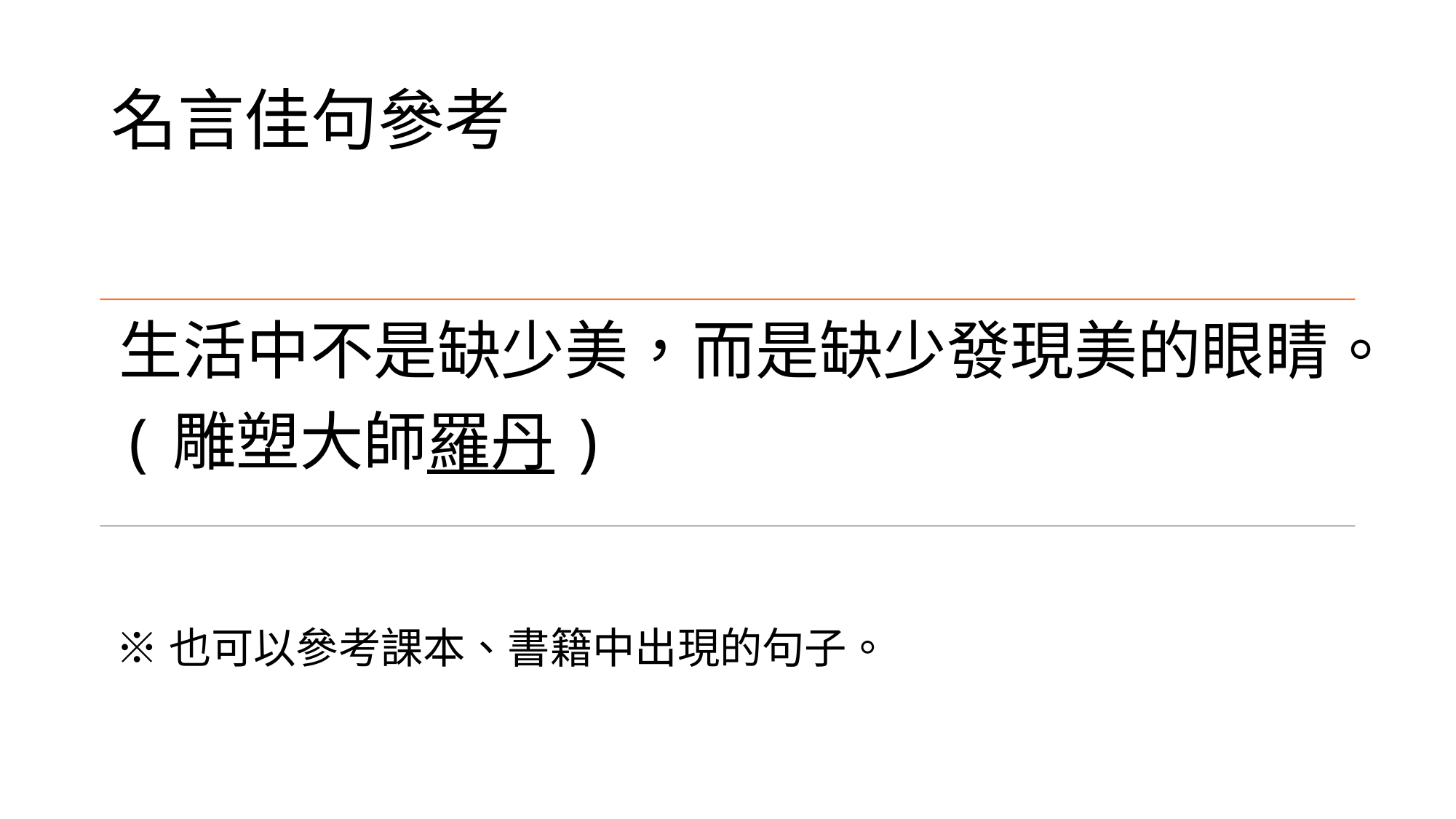

# 名言佳句參考
生活中不是缺少美，而是缺少發現美的眼睛。
(雕塑大師羅丹)

※也可以參考課本、書籍中出現的句子。